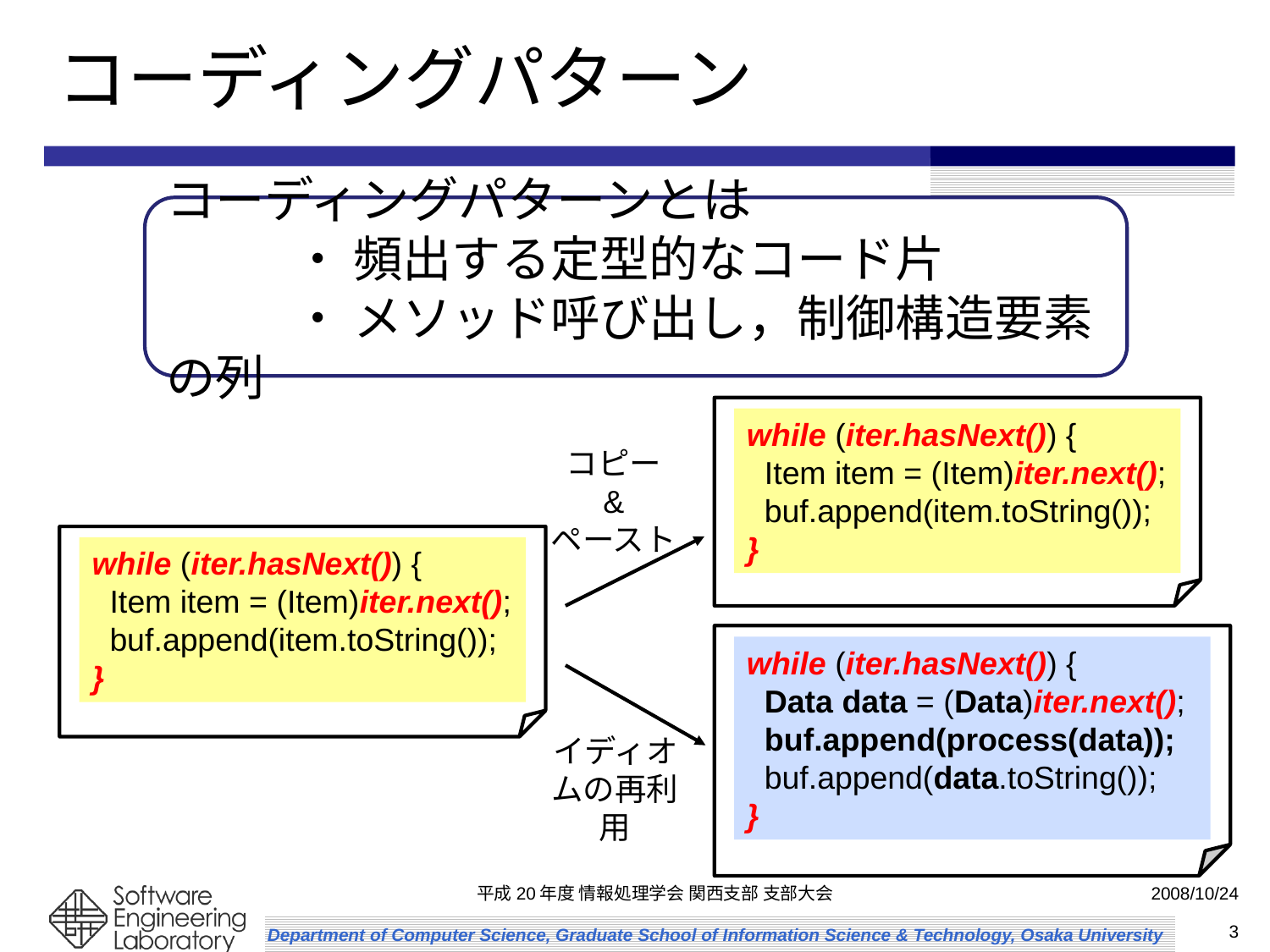

コーディングパターン
コーディングパターンとは
	・ 頻出する定型的なコード片
	・ メソッド呼び出し，制御構造要素の列

while (iter.hasNext()) {
  Item item = (Item)iter.next();
  buf.append(item.toString());
}
コピー
&
ペースト

while (iter.hasNext()) {
  Item item = (Item)iter.next();
  buf.append(item.toString());
}

while (iter.hasNext()) {
  Data data = (Data)iter.next();
  buf.append(process(data));
  buf.append(data.toString());
}

イディオムの再利用
平成20年度 情報処理学会 関西支部 支部大会
2008/10/24
3